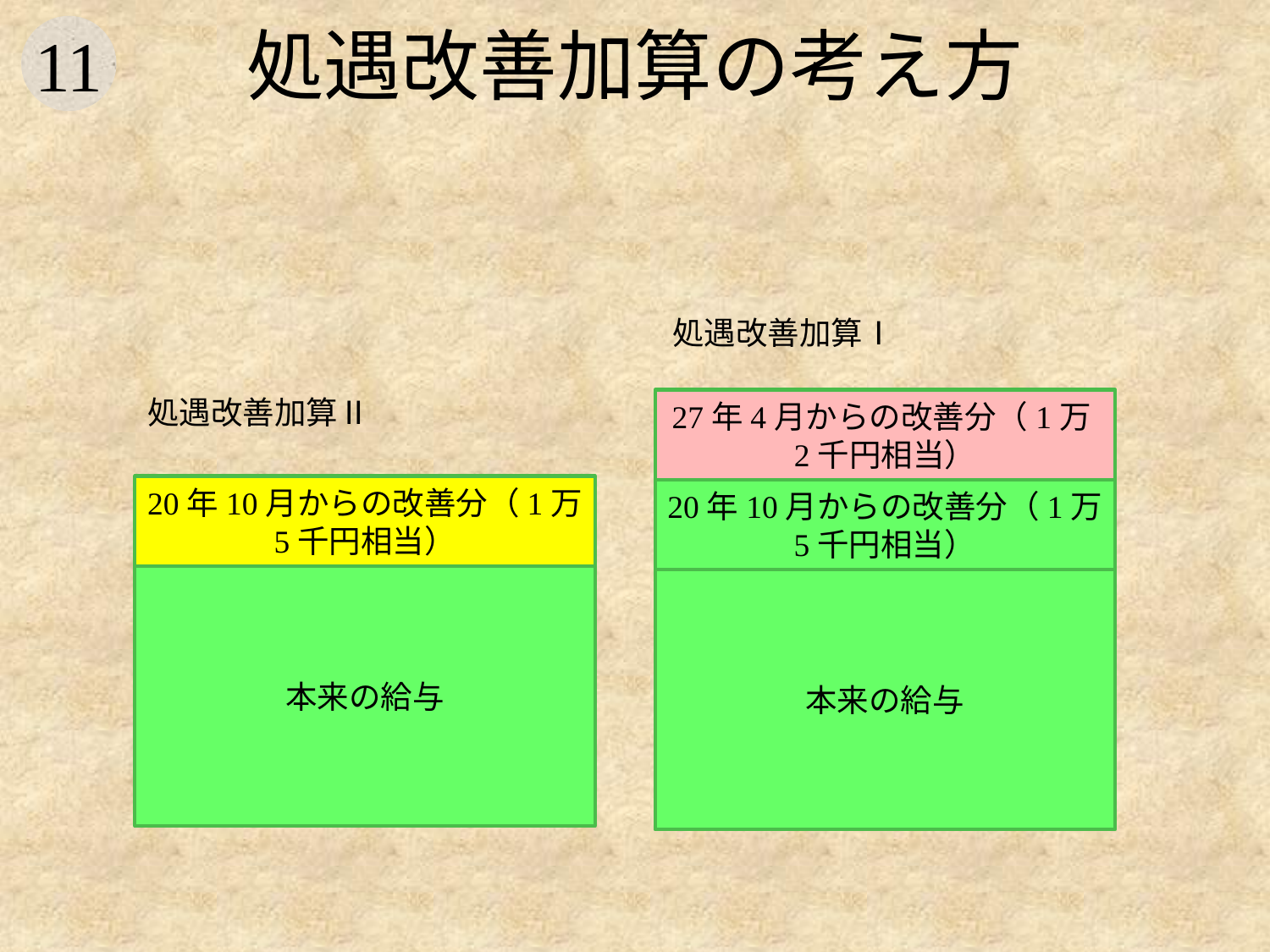

# 処遇改善加算の考え方

処遇改善加算Ⅰ
処遇改善加算Ⅱ
27年4月からの改善分（1万2千円相当）
20年10月からの改善分（1万5千円相当）
20年10月からの改善分（1万5千円相当）
本来の給与
本来の給与